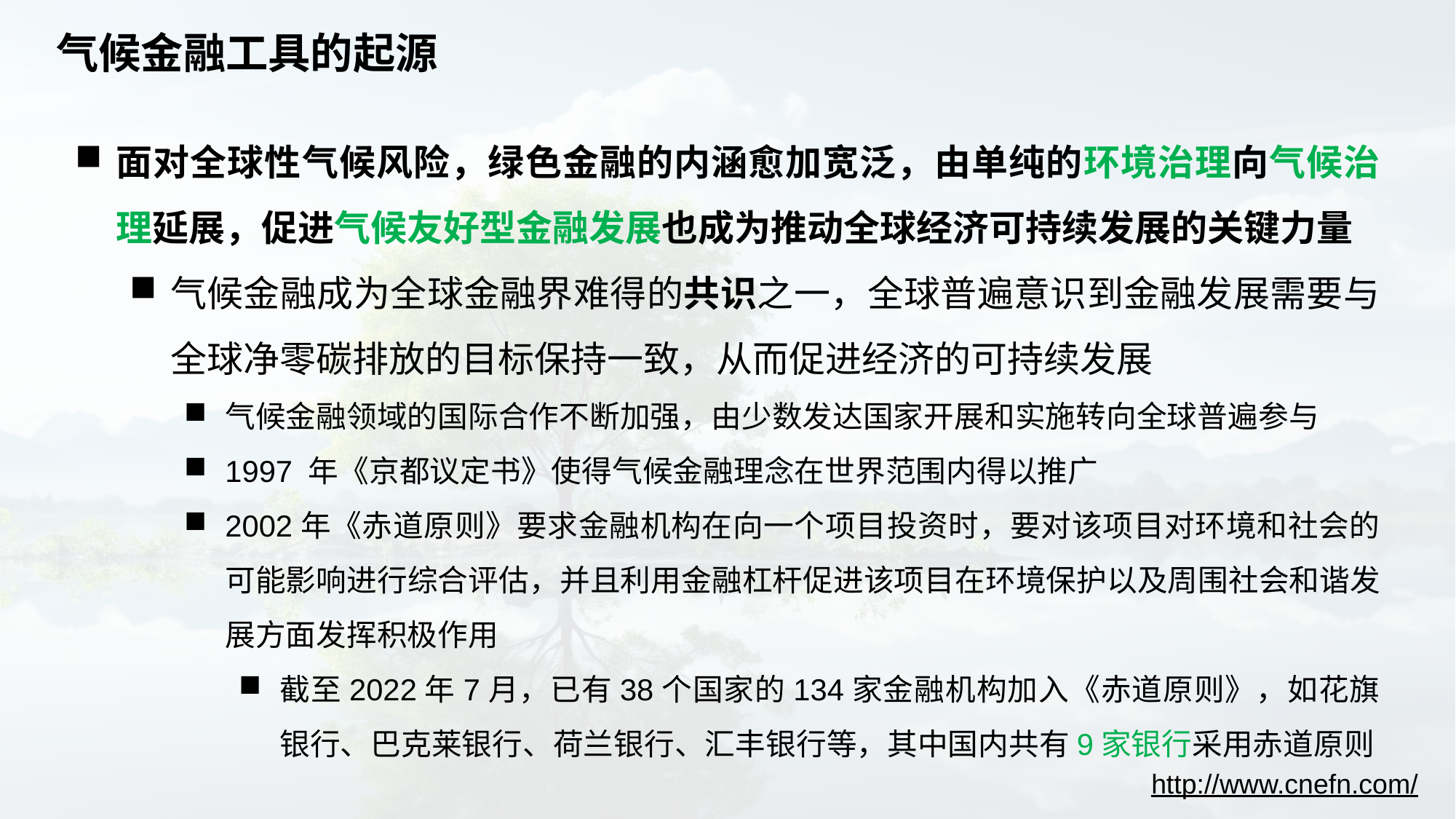

# 气候金融工具的起源
面对全球性气候风险，绿色金融的内涵愈加宽泛，由单纯的环境治理向气候治理延展，促进气候友好型金融发展也成为推动全球经济可持续发展的关键力量
气候金融成为全球金融界难得的共识之一，全球普遍意识到金融发展需要与全球净零碳排放的目标保持一致，从而促进经济的可持续发展
气候金融领域的国际合作不断加强，由少数发达国家开展和实施转向全球普遍参与
1997 年《京都议定书》使得气候金融理念在世界范围内得以推广
2002年《赤道原则》要求金融机构在向一个项目投资时，要对该项目对环境和社会的可能影响进行综合评估，并且利用金融杠杆促进该项目在环境保护以及周围社会和谐发展方面发挥积极作用
截至2022年7月，已有38个国家的134家金融机构加入《赤道原则》，如花旗银行、巴克莱银行、荷兰银行、汇丰银行等，其中国内共有9家银行采用赤道原则